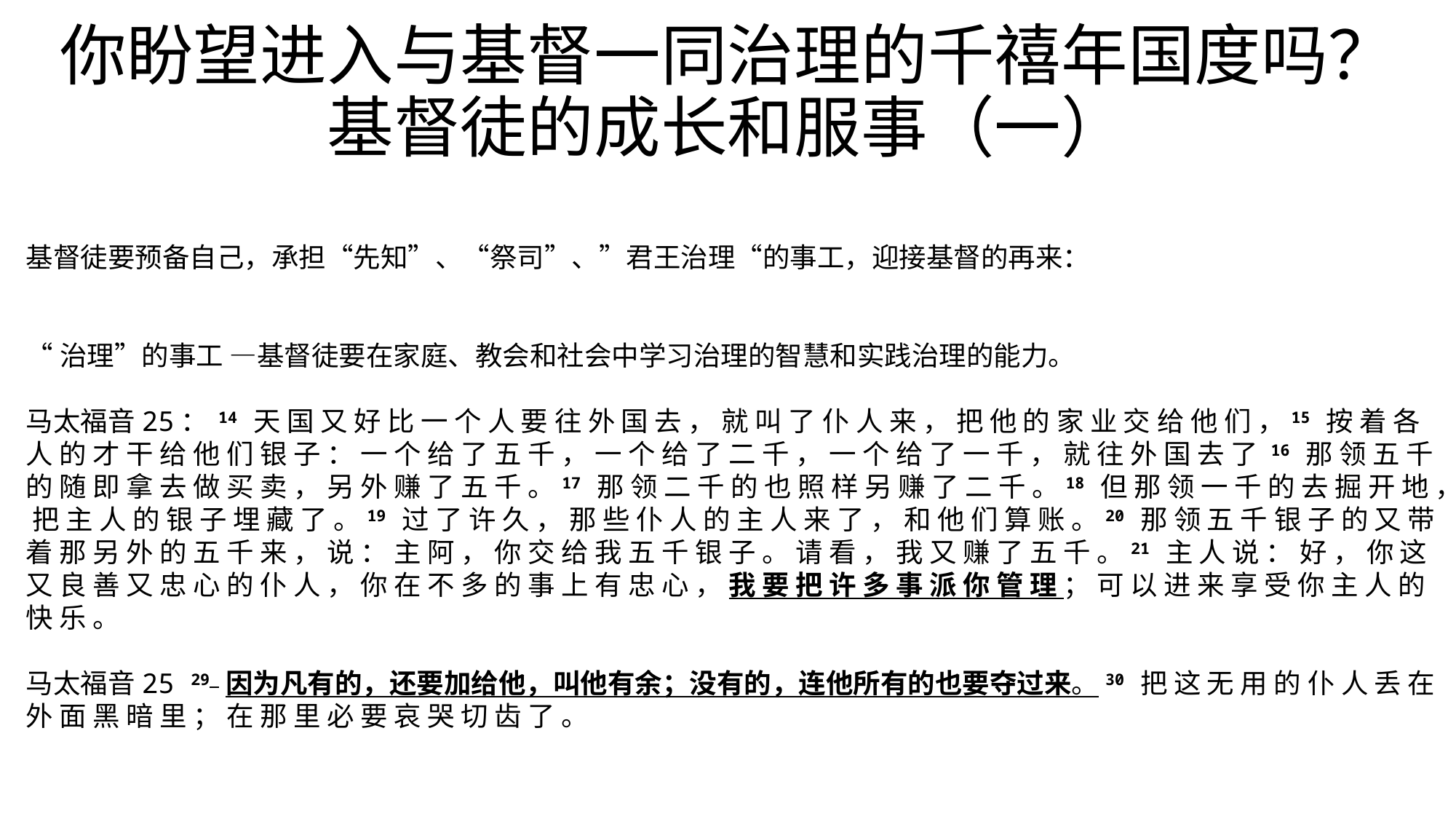

# 你盼望进入与基督一同治理的千禧年国度吗？ 基督徒的成长和服事（一）
基督徒要预备自己，承担“先知”、“祭司”、”君王治理“的事工，迎接基督的再来：

“治理”的事工 —基督徒要在家庭、教会和社会中学习治理的智慧和实践治理的能力。

马太福音25： 14 天 国 又 好 比 一 个 人 要 往 外 国 去 ， 就 叫 了 仆 人 来 ， 把 他 的 家 业 交 给 他 们 ，15 按 着 各 人 的 才 干 给 他 们 银 子 ： 一 个 给 了 五 千 ， 一 个 给 了 二 千 ， 一 个 给 了 一 千 ， 就 往 外 国 去 了 16 那 领 五 千 的 随 即 拿 去 做 买 卖 ， 另 外 赚 了 五 千 。17 那 领 二 千 的 也 照 样 另 赚 了 二 千 。18 但 那 领 一 千 的 去 掘 开 地 ， 把 主 人 的 银 子 埋 藏 了 。19 过 了 许 久 ， 那 些 仆 人 的 主 人 来 了 ， 和 他 们 算 账 。20 那 领 五 千 银 子 的 又 带 着 那 另 外 的 五 千 来 ， 说 ： 主 阿 ， 你 交 给 我 五 千 银 子 。 请 看 ， 我 又 赚 了 五 千 。21 主 人 说 ： 好 ， 你 这 又 良 善 又 忠 心 的 仆 人 ， 你 在 不 多 的 事 上 有 忠 心 ， 我 要 把 许 多 事 派 你 管 理 ； 可 以 进 来 享 受 你 主 人 的 快 乐 。

马太福音25 29 因为凡有的，还要加给他，叫他有余；没有的，连他所有的也要夺过来。30 把 这 无 用 的 仆 人 丢 在 外 面 黑 暗 里 ； 在 那 里 必 要 哀 哭 切 齿 了 。